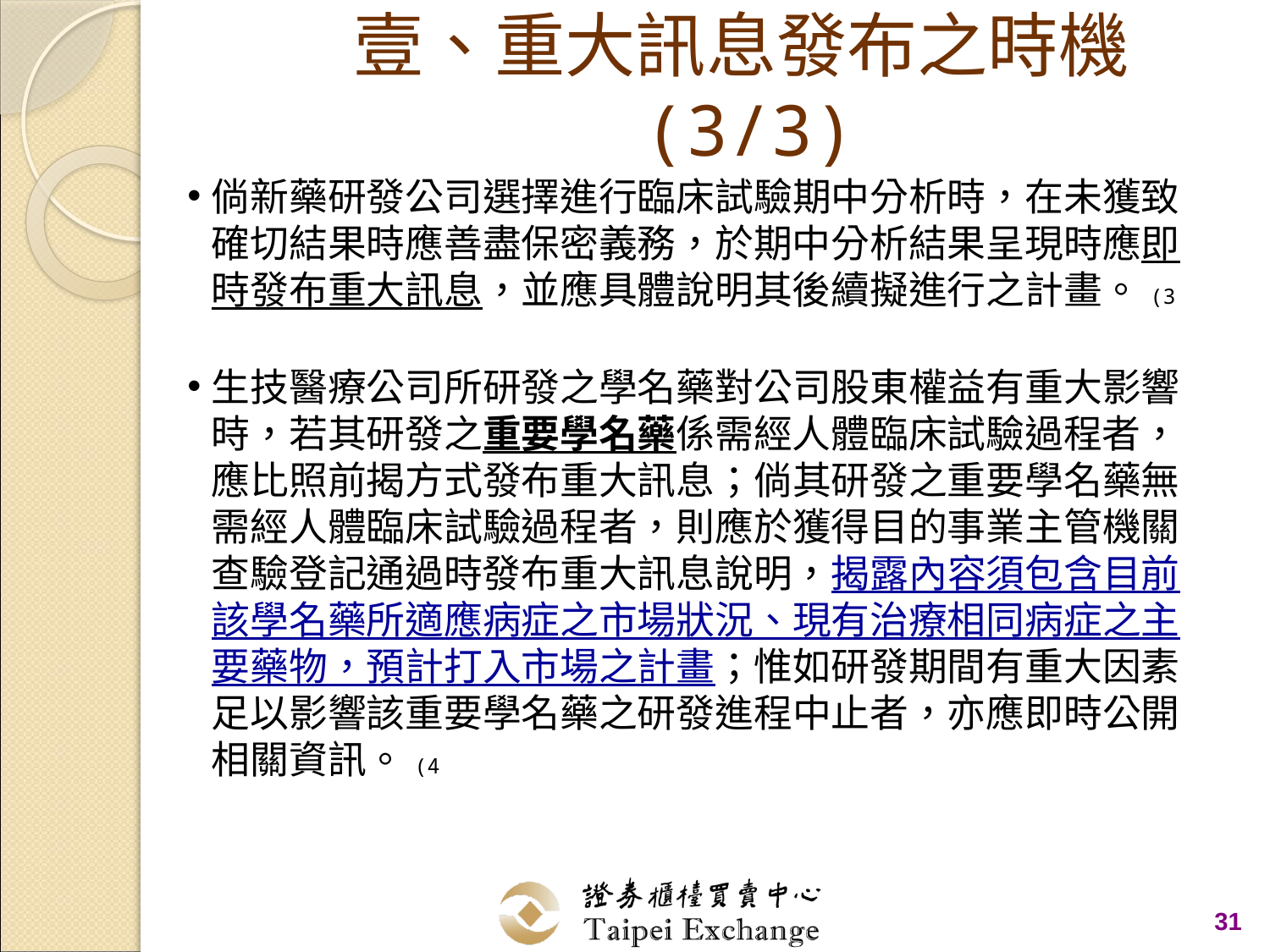

# 壹、重大訊息發布之時機(3/3)
倘新藥研發公司選擇進行臨床試驗期中分析時，在未獲致確切結果時應善盡保密義務，於期中分析結果呈現時應即時發布重大訊息，並應具體說明其後續擬進行之計畫。(3

生技醫療公司所研發之學名藥對公司股東權益有重大影響時，若其研發之重要學名藥係需經人體臨床試驗過程者，應比照前揭方式發布重大訊息；倘其研發之重要學名藥無需經人體臨床試驗過程者，則應於獲得目的事業主管機關查驗登記通過時發布重大訊息說明，揭露內容須包含目前該學名藥所適應病症之市場狀況、現有治療相同病症之主要藥物，預計打入市場之計畫；惟如研發期間有重大因素足以影響該重要學名藥之研發進程中止者，亦應即時公開相關資訊。(4

31